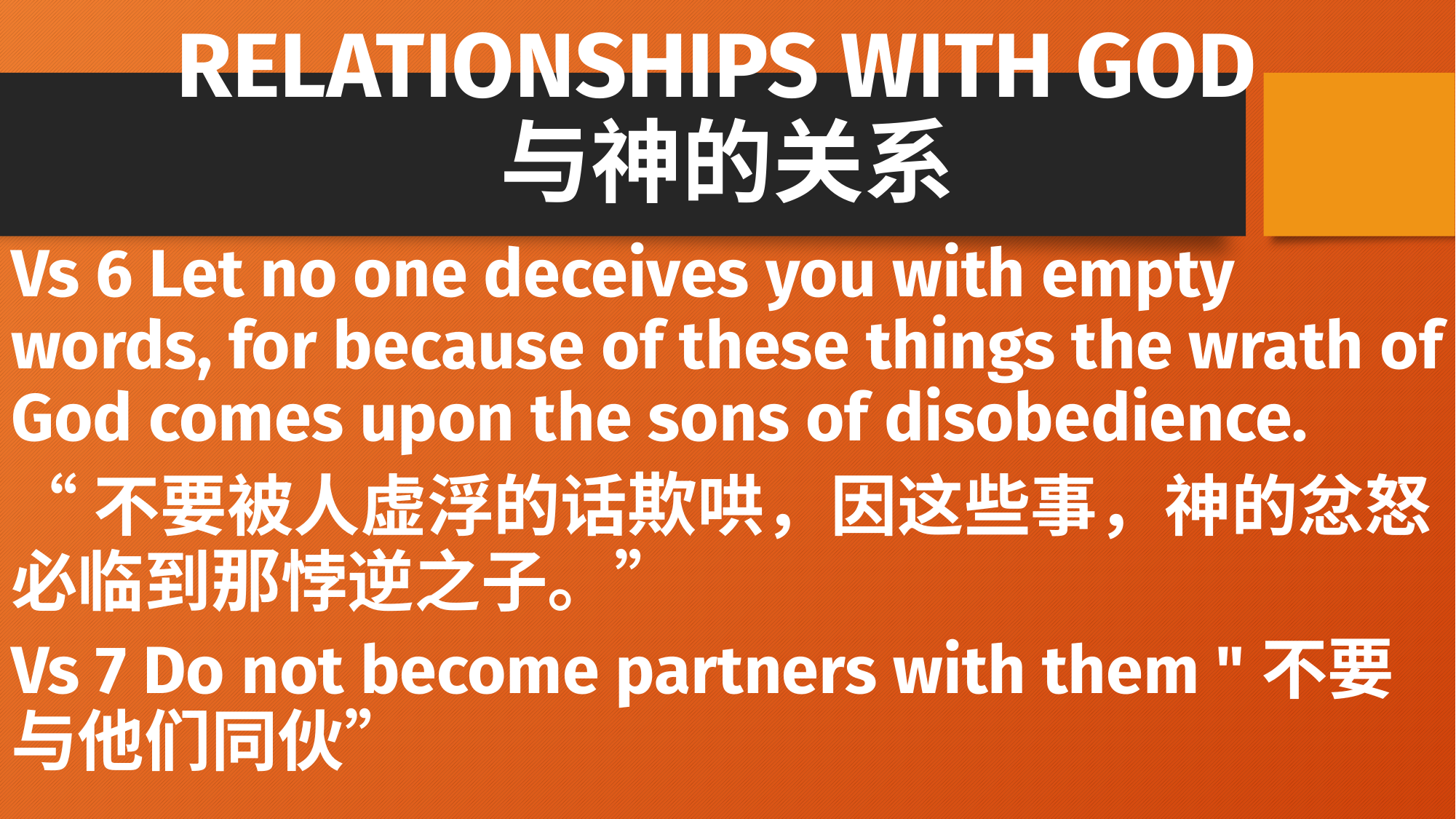

# RELATIONSHIPS WITH GOD 与神的关系
Vs 6 Let no one deceives you with empty words, for because of these things the wrath of God comes upon the sons of disobedience.
“不要被人虚浮的话欺哄，因这些事，神的忿怒必临到那悖逆之子。”
Vs 7 Do not become partners with them "不要与他们同伙”